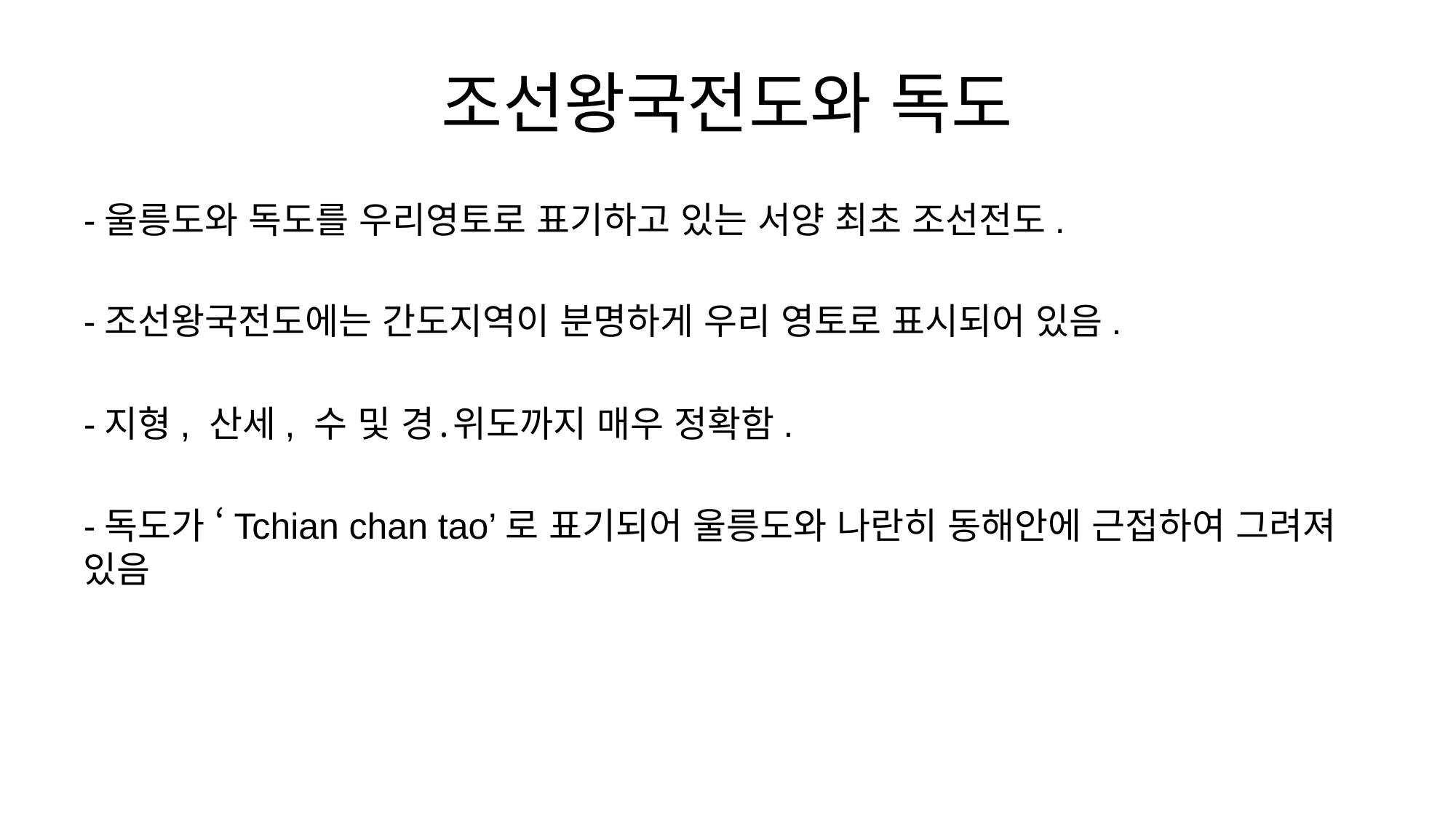

# 조선왕국전도와 독도
-울릉도와 독도를 우리영토로 표기하고 있는 서양 최초 조선전도.

-조선왕국전도에는 간도지역이 분명하게 우리 영토로 표시되어 있음.

-지형, 산세, 수 및 경․위도까지 매우 정확함.

-독도가 ‘Tchian chan tao’로 표기되어 울릉도와 나란히 동해안에 근접하여 그려져 있음